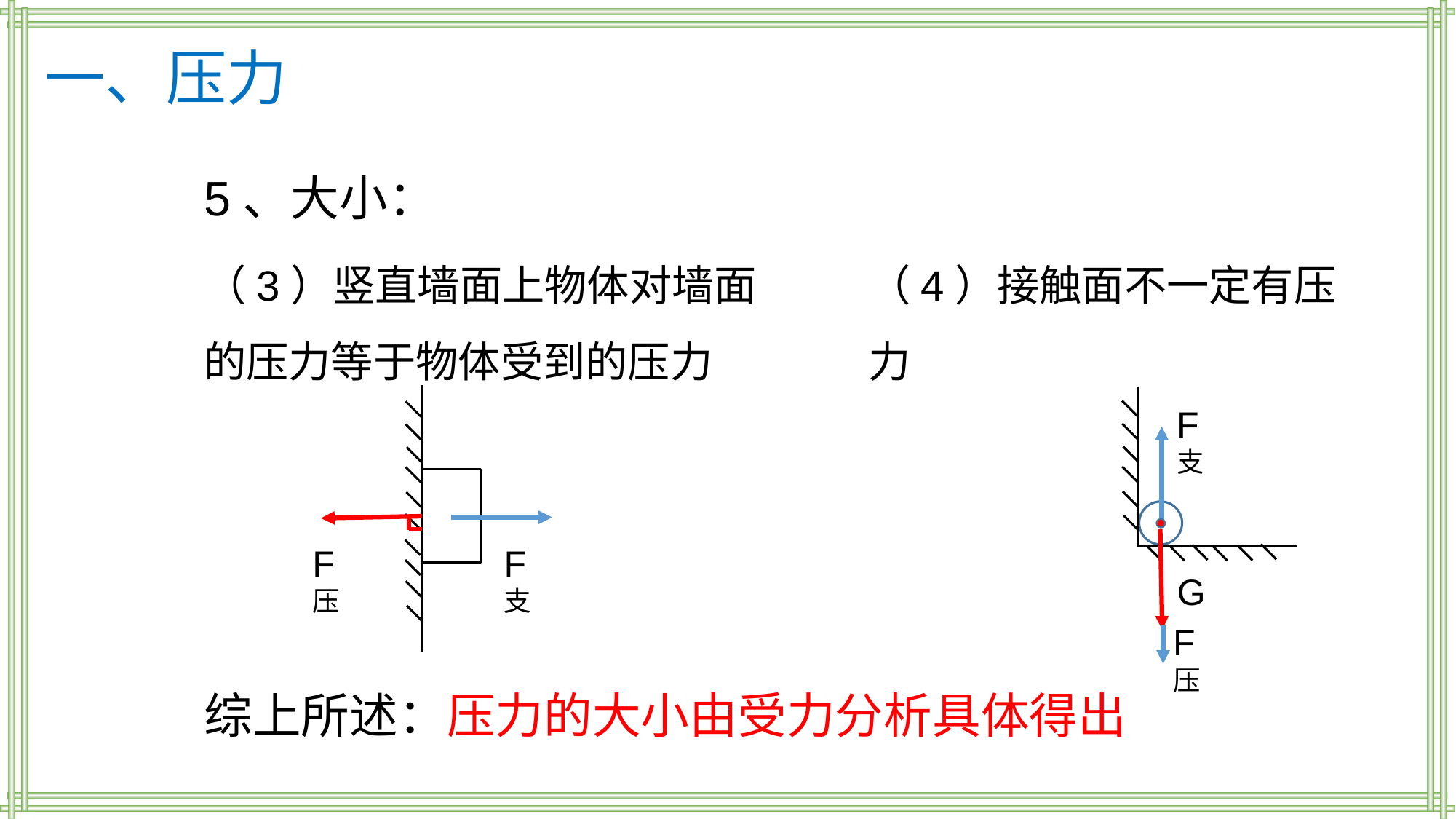

一、压力
5、大小：
（3）竖直墙面上物体对墙面的压力等于物体受到的压力
（4）接触面不一定有压力
F支

F压
F支

G
F压

综上所述：压力的大小由受力分析具体得出